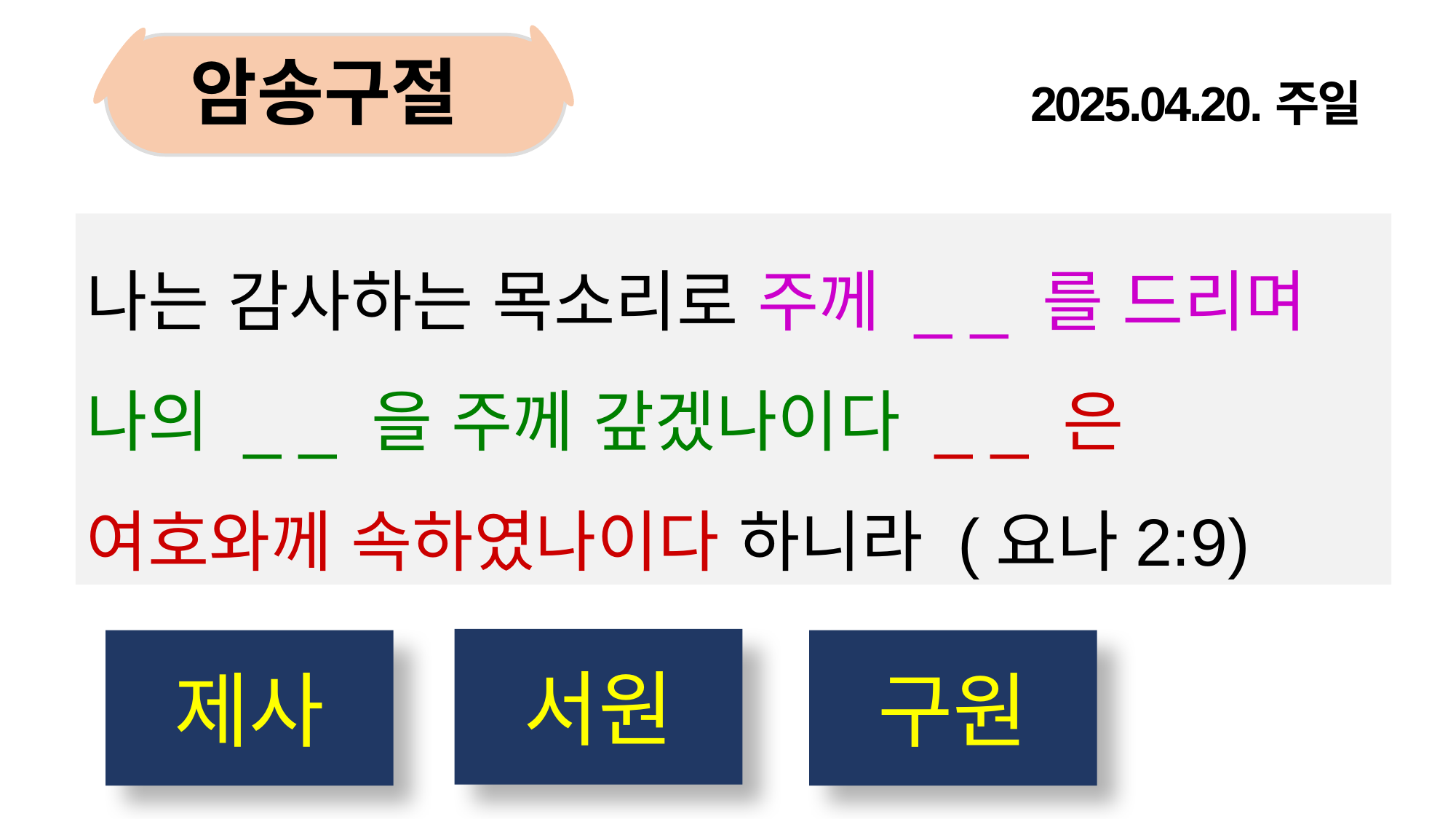

암송구절
2025.04.20.주일
나는 감사하는 목소리로 주께 _ _ 를 드리며 나의 _ _ 을 주께 갚겠나이다 _ _ 은 여호와께 속하였나이다 하니라 (요나2:9)
서원
제사
구원